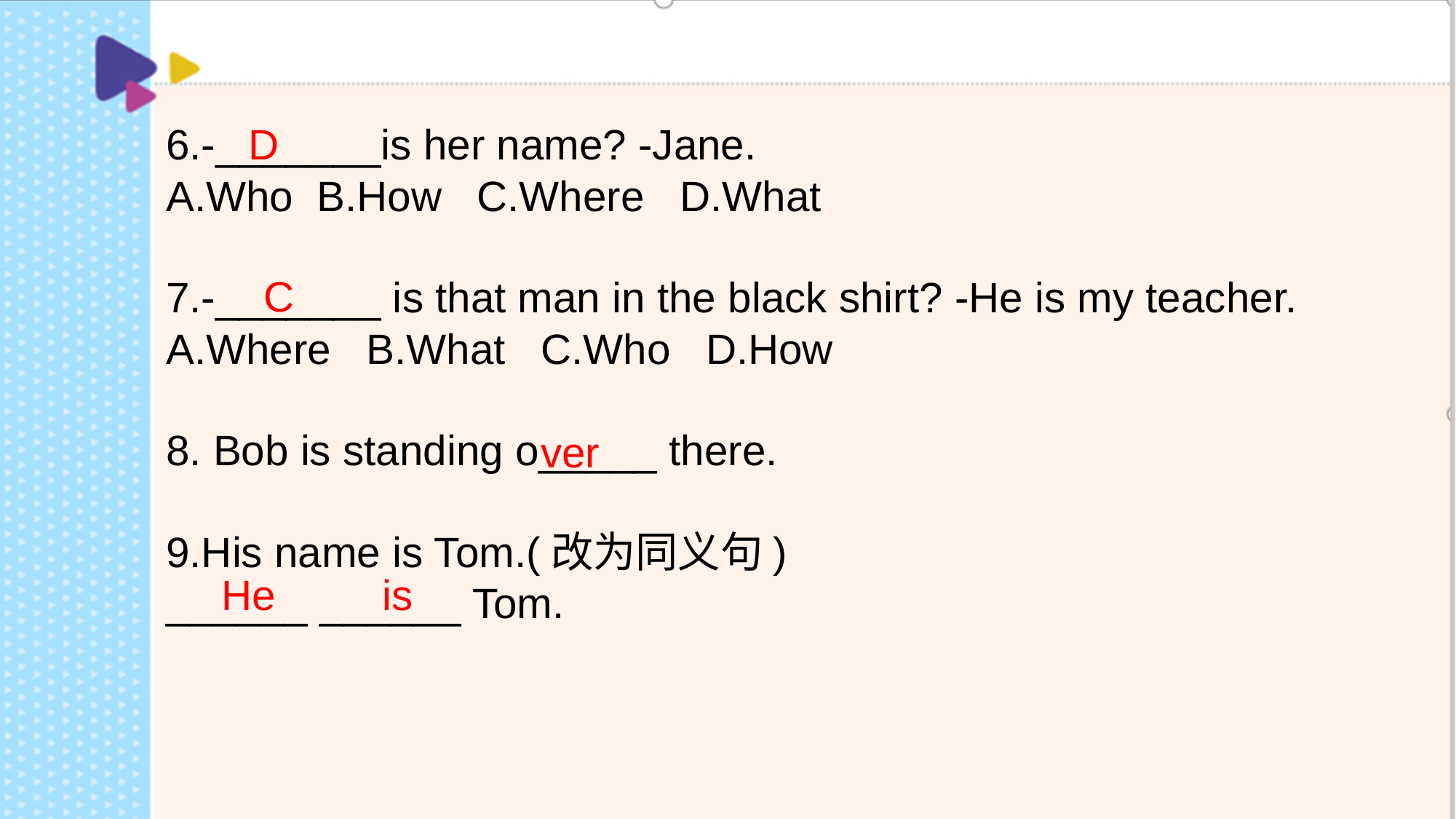

6.-_______is her name? -Jane.
A.Who  B.How   C.Where   D.What

7.-_______ is that man in the black shirt? -He is my teacher.
A.Where   B.What   C.Who   D.How

8. Bob is standing o_____ there.

9.His name is Tom.(改为同义句)
______ ______ Tom.

  D
  C
  ver
   He         is